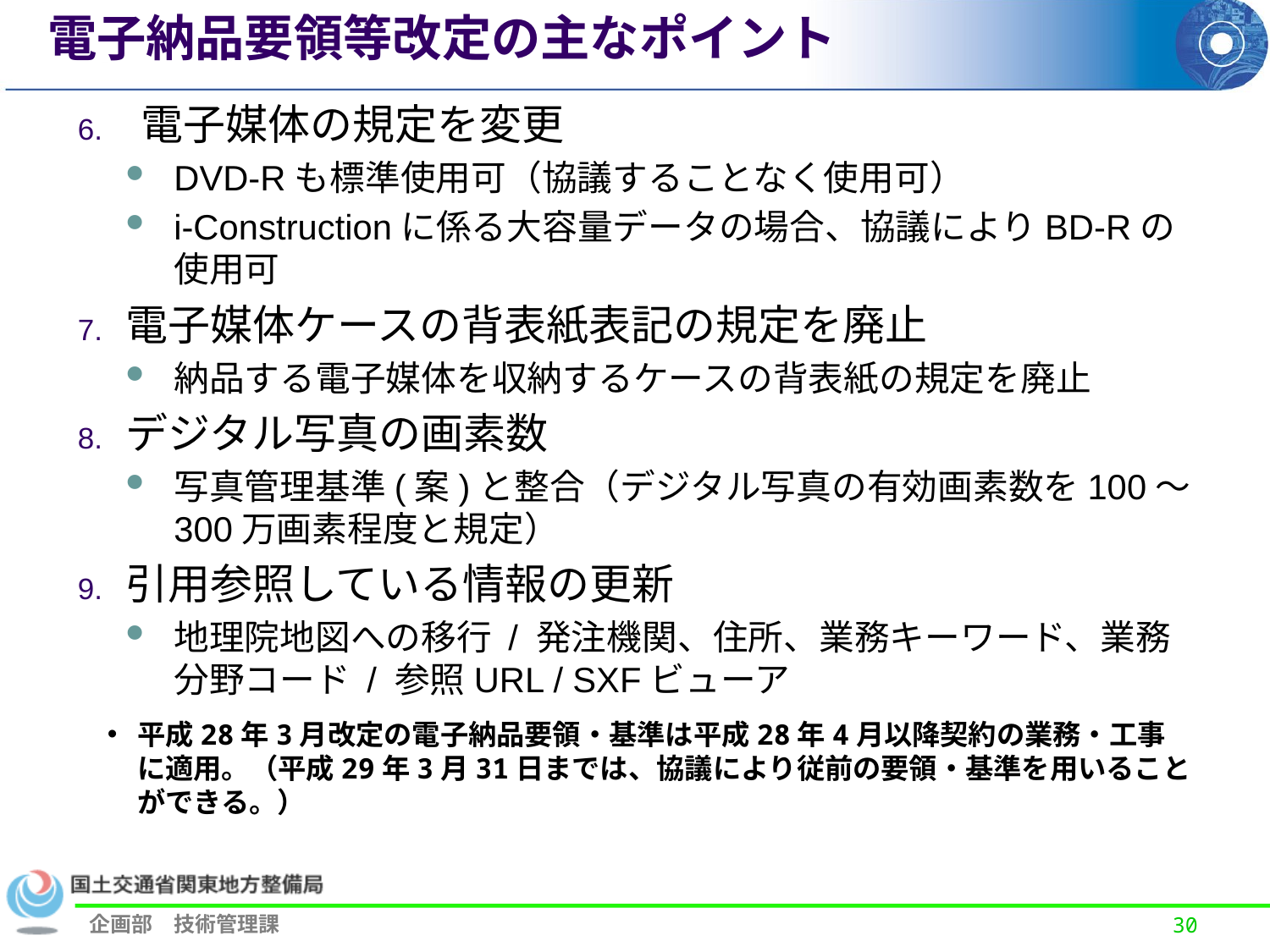

電子納品要領等改定の主なポイント
電子媒体の規定を変更
DVD-Rも標準使用可（協議することなく使用可）
i-Constructionに係る大容量データの場合、協議によりBD-Rの使用可
電子媒体ケースの背表紙表記の規定を廃止
納品する電子媒体を収納するケースの背表紙の規定を廃止
デジタル写真の画素数
写真管理基準(案)と整合（デジタル写真の有効画素数を100～300万画素程度と規定）
引用参照している情報の更新
地理院地図への移行 / 発注機関、住所、業務キーワード、業務分野コード / 参照URL / SXFビューア
平成28年3月改定の電子納品要領・基準は平成28年4月以降契約の業務・工事に適用。（平成29年3月31日までは、協議により従前の要領・基準を用いることができる。）